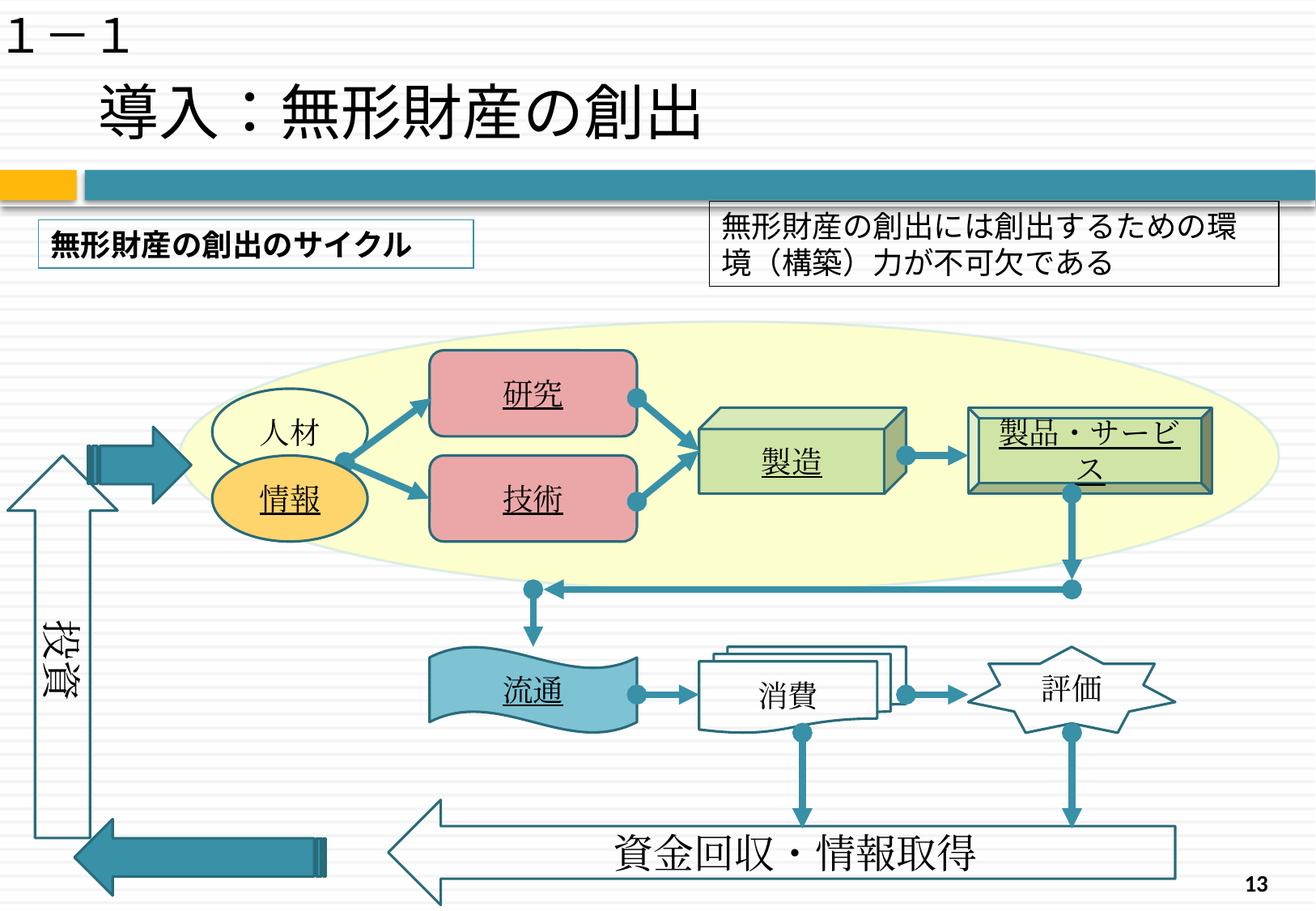

１－１
# 導入：無形財産の創出
無形財産の創出には創出するための環境（構築）力が不可欠である
無形財産の創出のサイクル

研究
人材
製造
製品・サービス

投資
情報
技術
流通
消費
評価
資金回収・情報取得

13